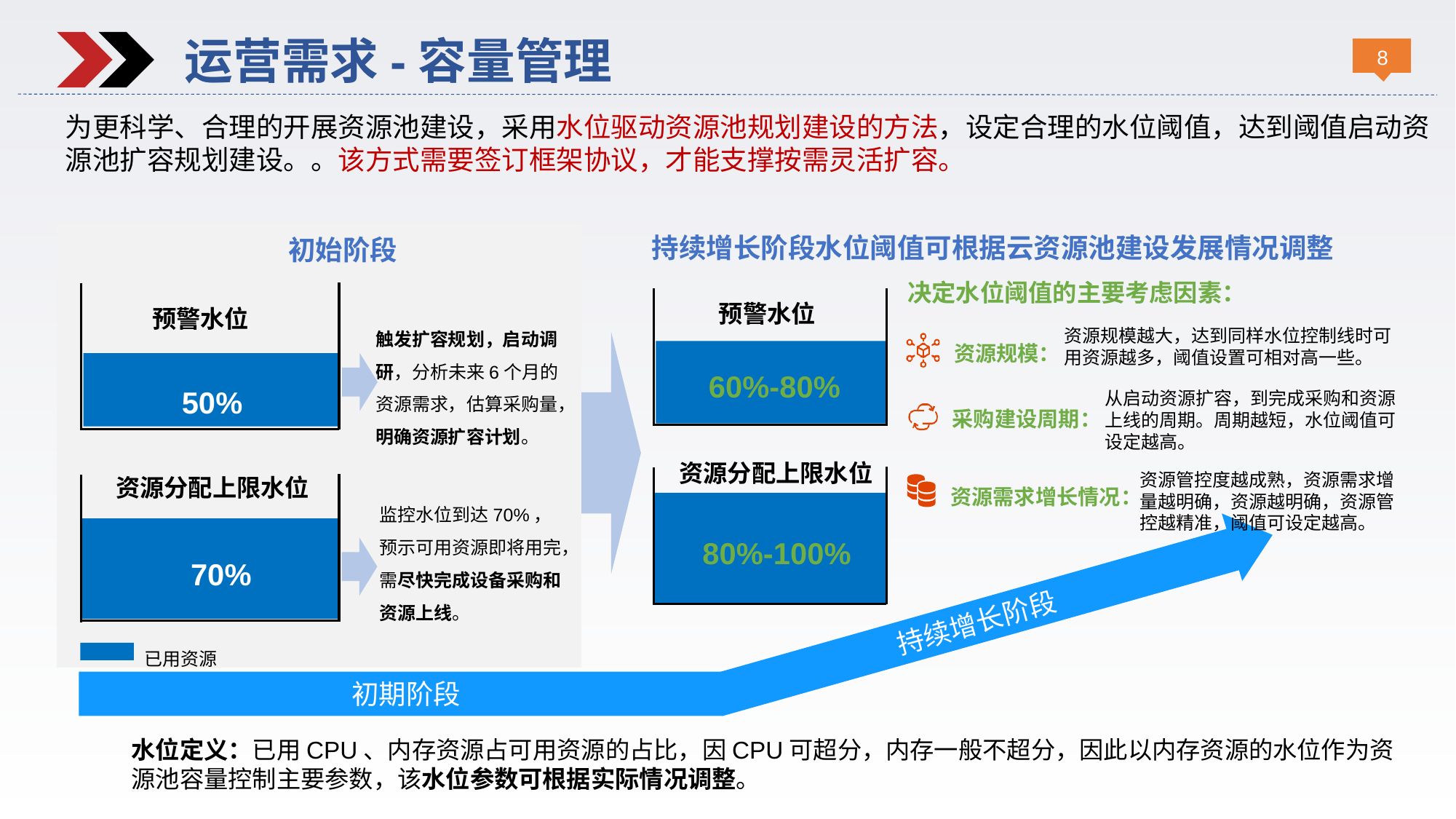

运营需求-容量管理

为更科学、合理的开展资源池建设，采用水位驱动资源池规划建设的方法，设定合理的水位阈值，达到阈值启动资源池扩容规划建设。。该方式需要签订框架协议，才能支撑按需灵活扩容。
持续增长阶段水位阈值可根据云资源池建设发展情况调整
初始阶段

决定水位阈值的主要考虑因素：
预警水位

60%-80%
资源分配上限水位

80%-100%

预警水位
50%
触发扩容规划，启动调研，分析未来6个月的资源需求，估算采购量，明确资源扩容计划。
资源规模越大，达到同样水位控制线时可用资源越多，阈值设置可相对高一些。
资源规模：

从启动资源扩容，到完成采购和资源上线的周期。周期越短，水位阈值可设定越高。
采购建设周期：

资源分配上限水位

70%
资源管控度越成熟，资源需求增量越明确，资源越明确，资源管控越精准，阈值可设定越高。
资源需求增长情况：

监控水位到达70%，预示可用资源即将用完，需尽快完成设备采购和资源上线。

持续增长阶段
初期阶段

已用资源

水位定义：已用CPU、内存资源占可用资源的占比，因CPU可超分，内存一般不超分，因此以内存资源的水位作为资源池容量控制主要参数，该水位参数可根据实际情况调整。